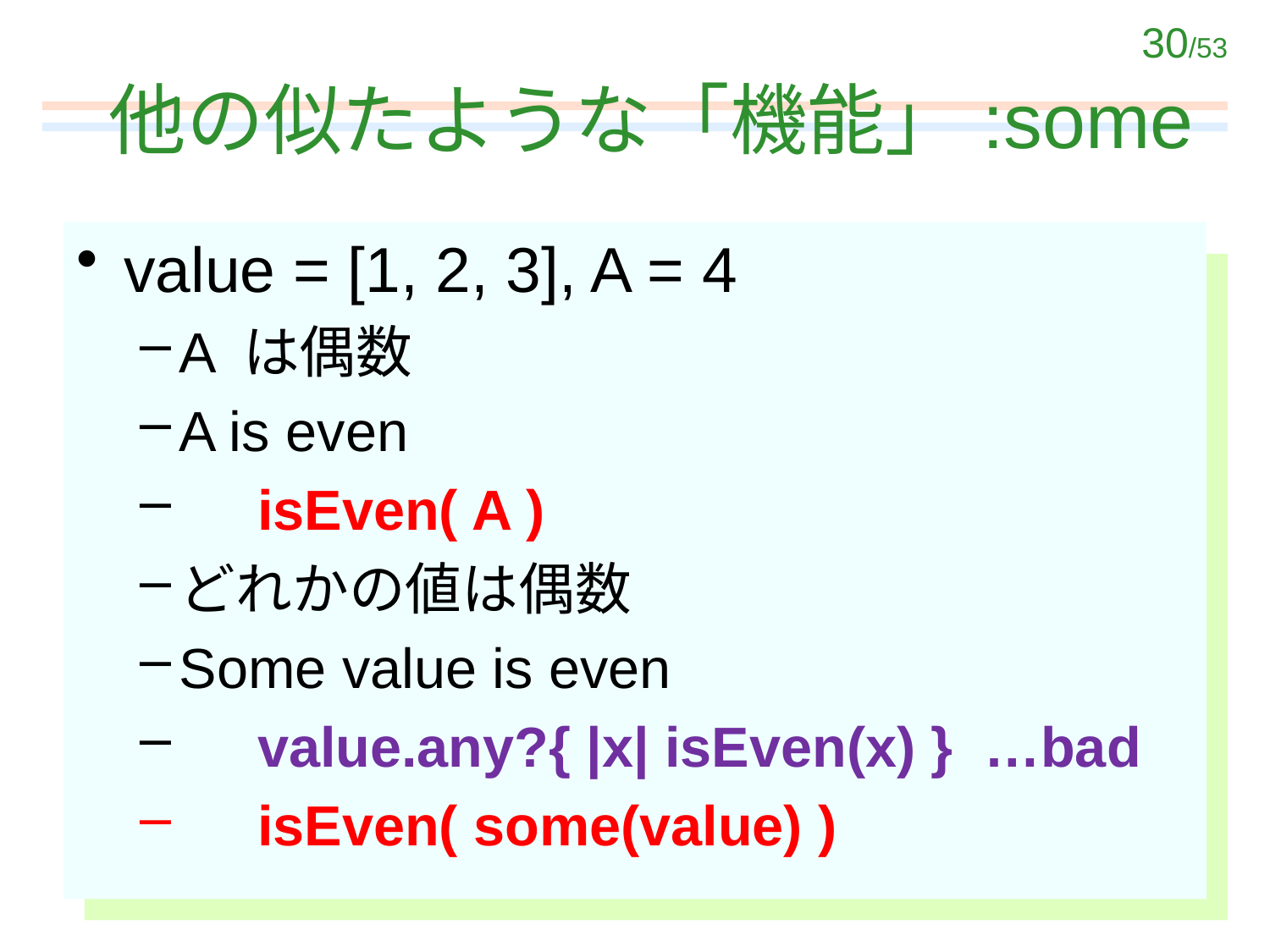

# 他の似たような「機能」:some
value = [1, 2, 3], A = 4
A は偶数
A is even
     isEven( A )
どれかの値は偶数
Some value is even
     value.any?{ |x| isEven(x) }  …bad
     isEven( some(value) )